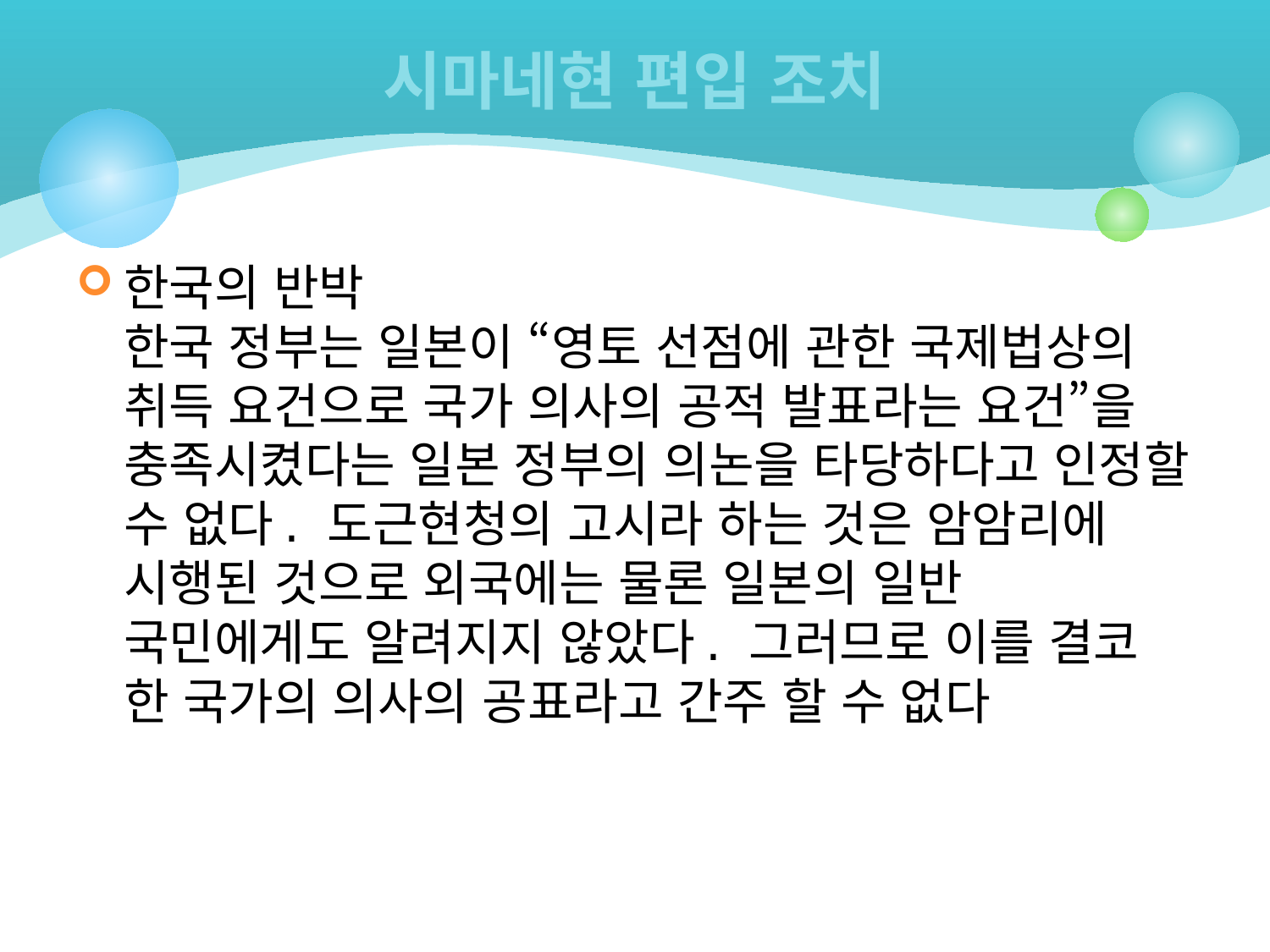

# 시마네현 편입 조치
한국의 반박
한국 정부는 일본이 “영토 선점에 관한 국제법상의 취득 요건으로 국가 의사의 공적 발표라는 요건”을 충족시켰다는 일본 정부의 의논을 타당하다고 인정할 수 없다. 도근현청의 고시라 하는 것은 암암리에 시행된 것으로 외국에는 물론 일본의 일반 국민에게도 알려지지 않았다. 그러므로 이를 결코 한 국가의 의사의 공표라고 간주 할 수 없다